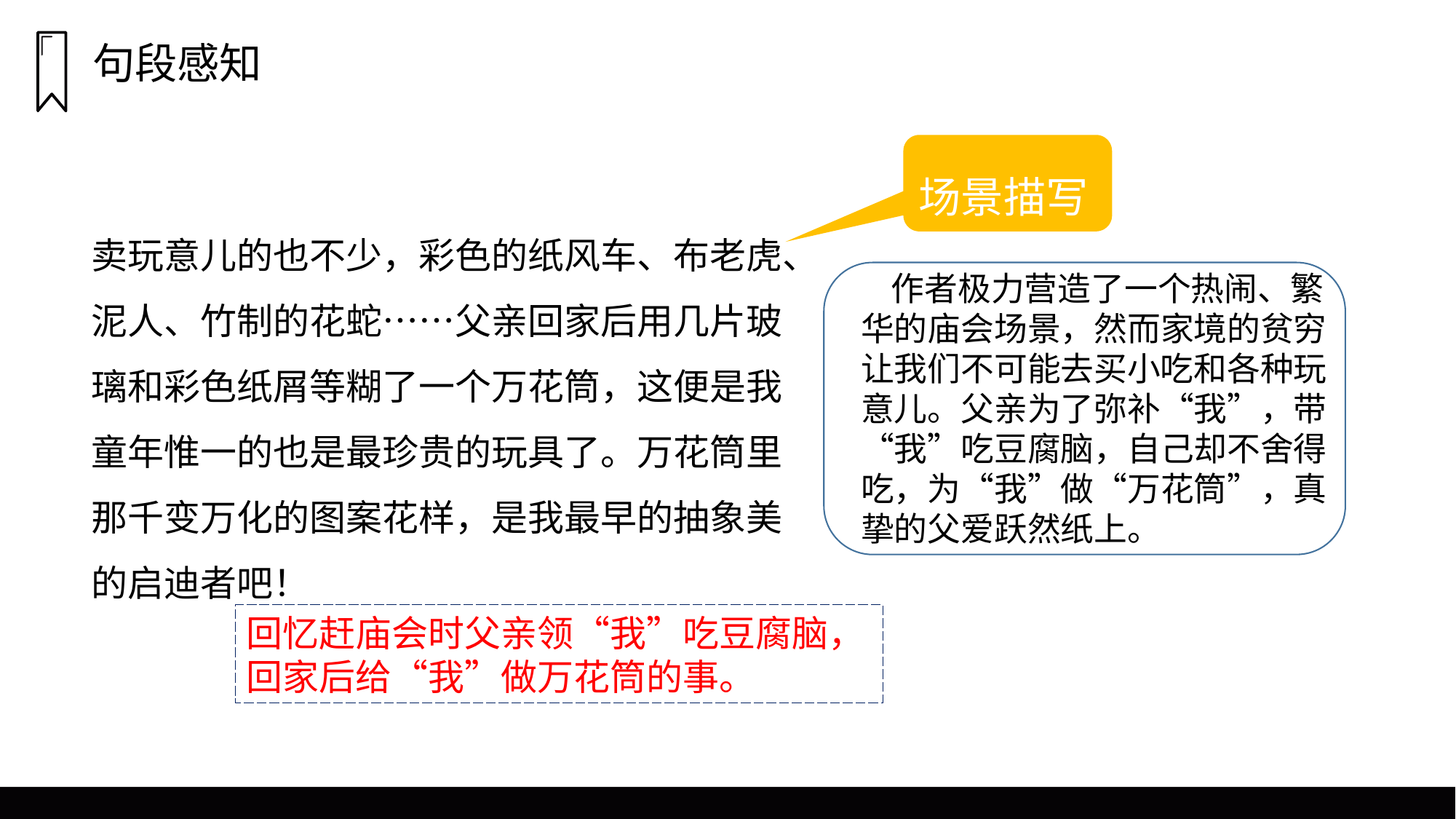

句段感知
场景描写
卖玩意儿的也不少，彩色的纸风车、布老虎、泥人、竹制的花蛇……父亲回家后用几片玻璃和彩色纸屑等糊了一个万花筒，这便是我童年惟一的也是最珍贵的玩具了。万花筒里那千变万化的图案花样，是我最早的抽象美的启迪者吧！

   作者极力营造了一个热闹、繁华的庙会场景，然而家境的贫穷让我们不可能去买小吃和各种玩意儿。父亲为了弥补“我”，带“我”吃豆腐脑，自己却不舍得吃，为“我”做“万花筒”，真挚的父爱跃然纸上。
回忆赶庙会时父亲领“我”吃豆腐脑，回家后给“我”做万花筒的事。